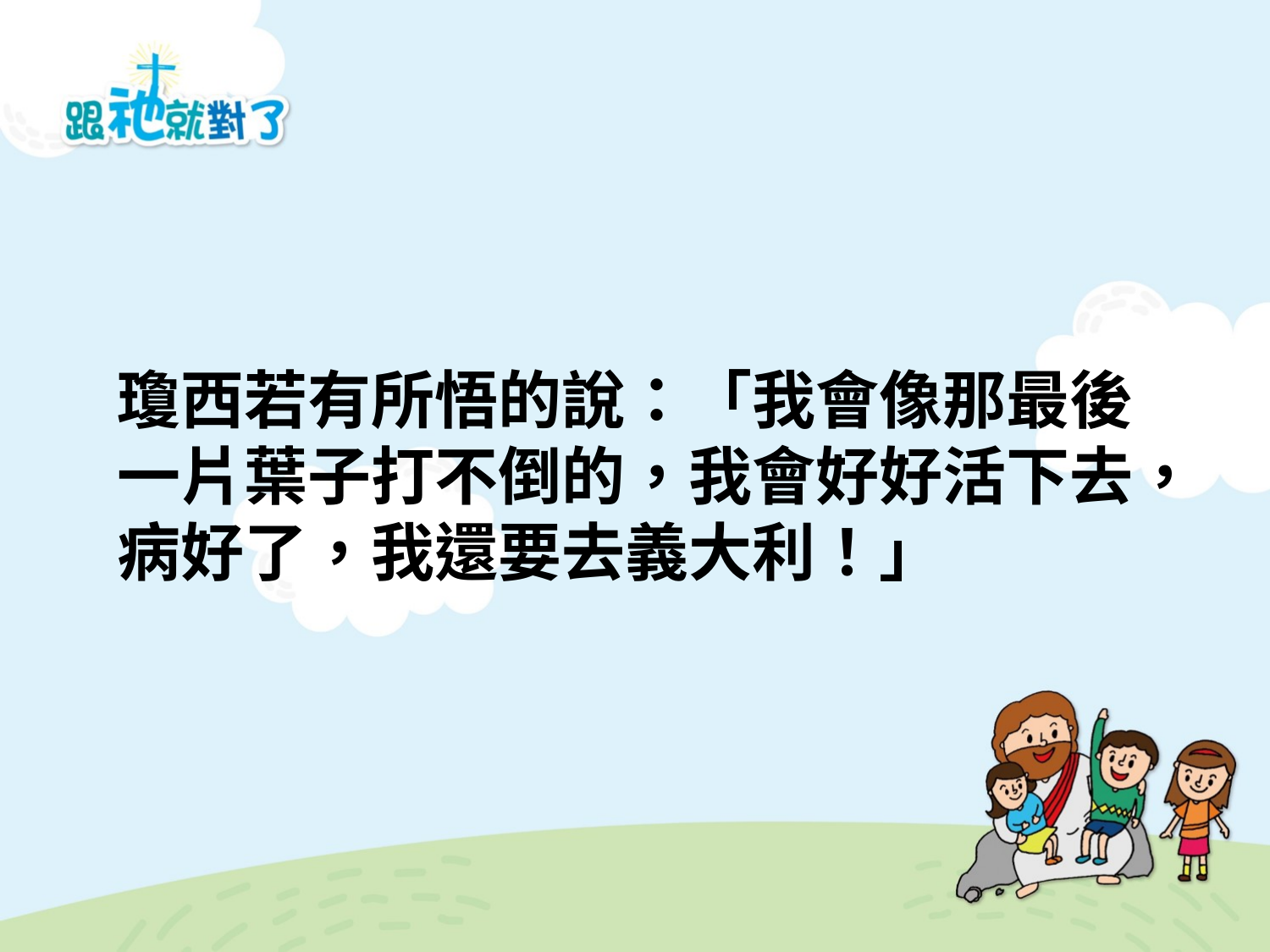

瓊西若有所悟的說：「我會像那最後一片葉子打不倒的，我會好好活下去，病好了，我還要去義大利！」